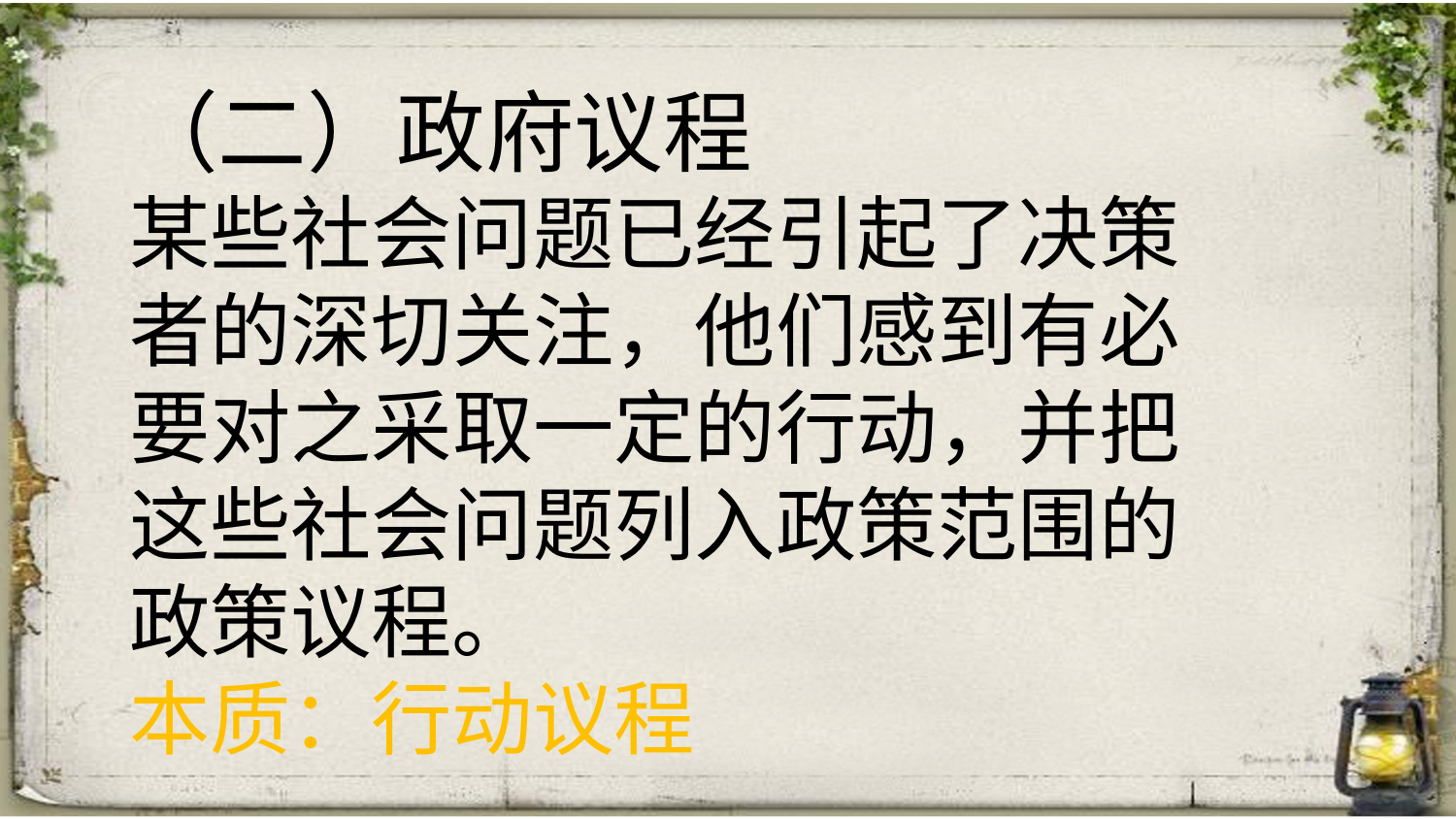

（二）政府议程
某些社会问题已经引起了决策者的深切关注，他们感到有必要对之采取一定的行动，并把这些社会问题列入政策范围的政策议程。
本质：行动议程